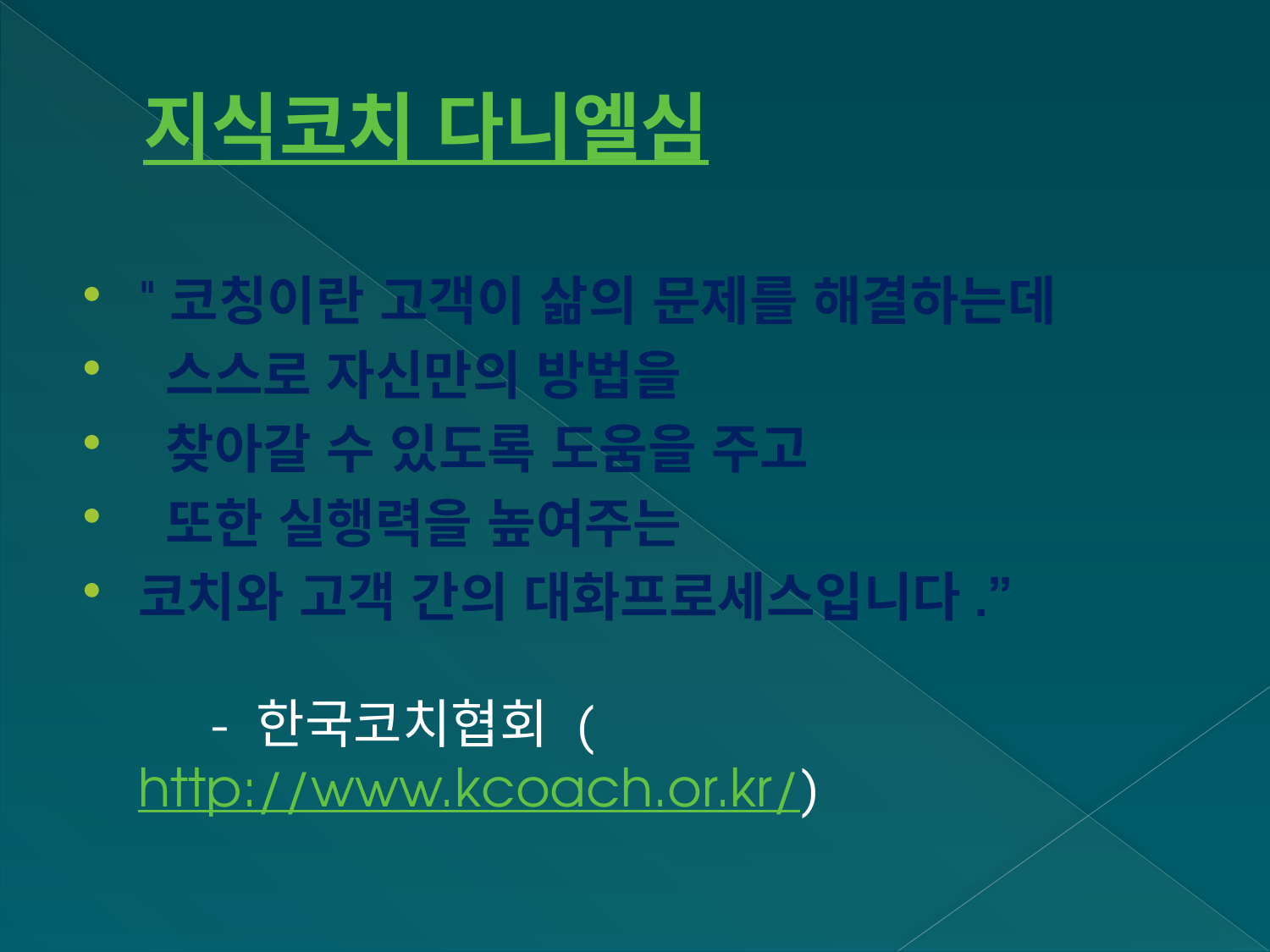

# 지식코치 다니엘심
"코칭이란 고객이 삶의 문제를 해결하는데
 스스로 자신만의 방법을
 찾아갈 수 있도록 도움을 주고
 또한 실행력을 높여주는
코치와 고객 간의 대화프로세스입니다.”
                                                                             - 한국코치협회 (http://www.kcoach.or.kr/)